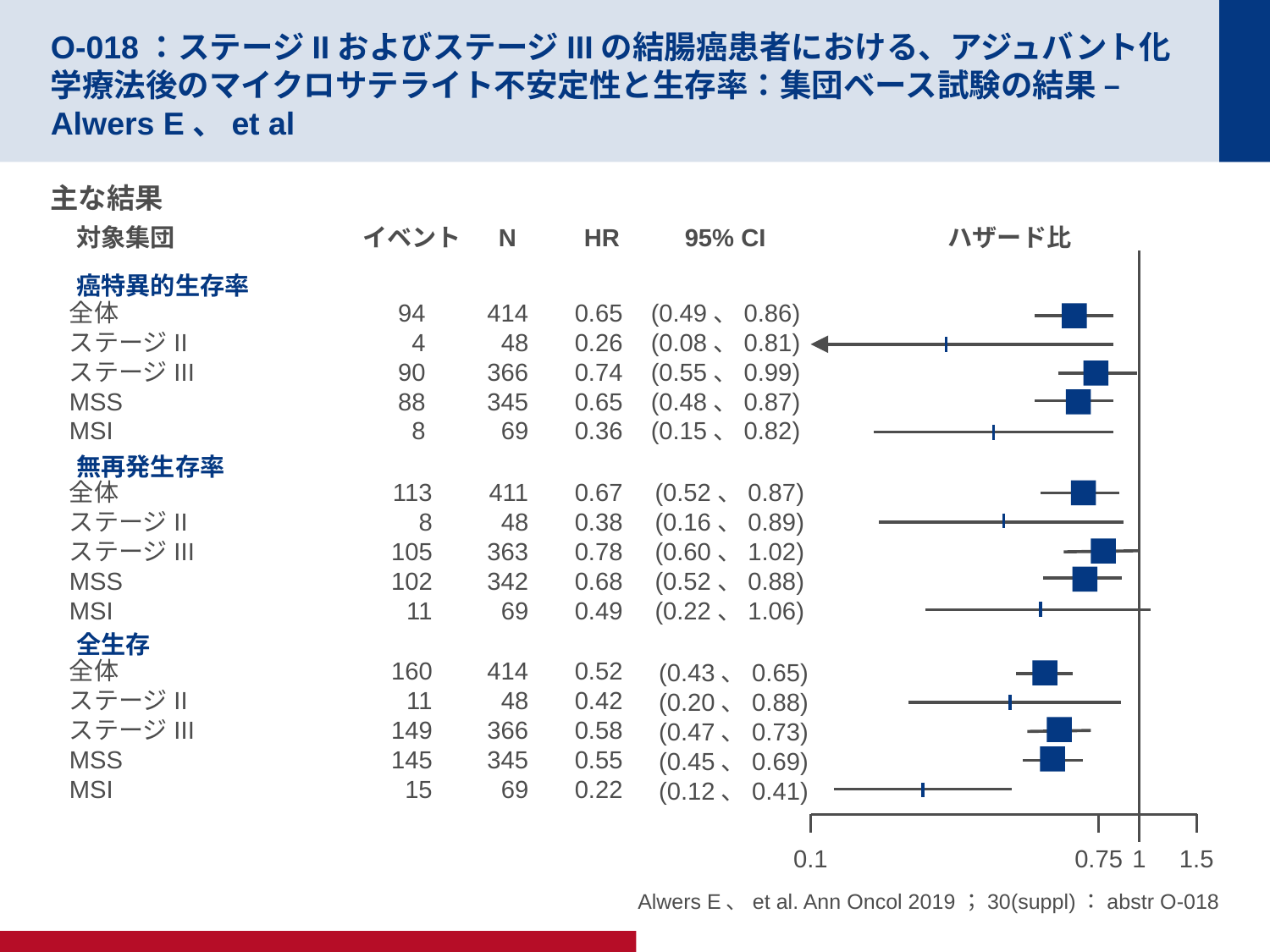

# O-018：ステージIIおよびステージIIIの結腸癌患者における、アジュバント化学療法後のマイクロサテライト不安定性と生存率：集団ベース試験の結果 – Alwers E、et al
主な結果

対象集団
イベント
N
HR
95% CI
ハザード比
0.1
0.75
1
1.5
癌特異的生存率
全体
ステージII
ステージIII
MSS
MSI
94
4
90
88
8
414
48
366
345
69
0.65
0.26
0.74
0.65
0.36
(0.49、0.86)
(0.08、0.81)
(0.55、0.99)
(0.48、0.87)
(0.15、0.82)

無再発生存率
(0.52、0.87)
(0.16、0.89)
(0.60、1.02)
(0.52、0.88)
(0.22、1.06)
全体
ステージII
ステージIII
MSS
MSI
113
8
105
102
11
411
48
363
342
69
0.67
0.38
0.78
0.68
0.49

全生存
全体
ステージII
ステージIII
MSS
MSI
160
11
149
145
15
414
48
366
345
69
0.52
0.42
0.58
0.55
0.22
(0.43、0.65)
(0.20、0.88)
(0.47、0.73)
(0.45、0.69)
(0.12、0.41)

Alwers E、et al. Ann Oncol 2019；30(suppl)：abstr O-018